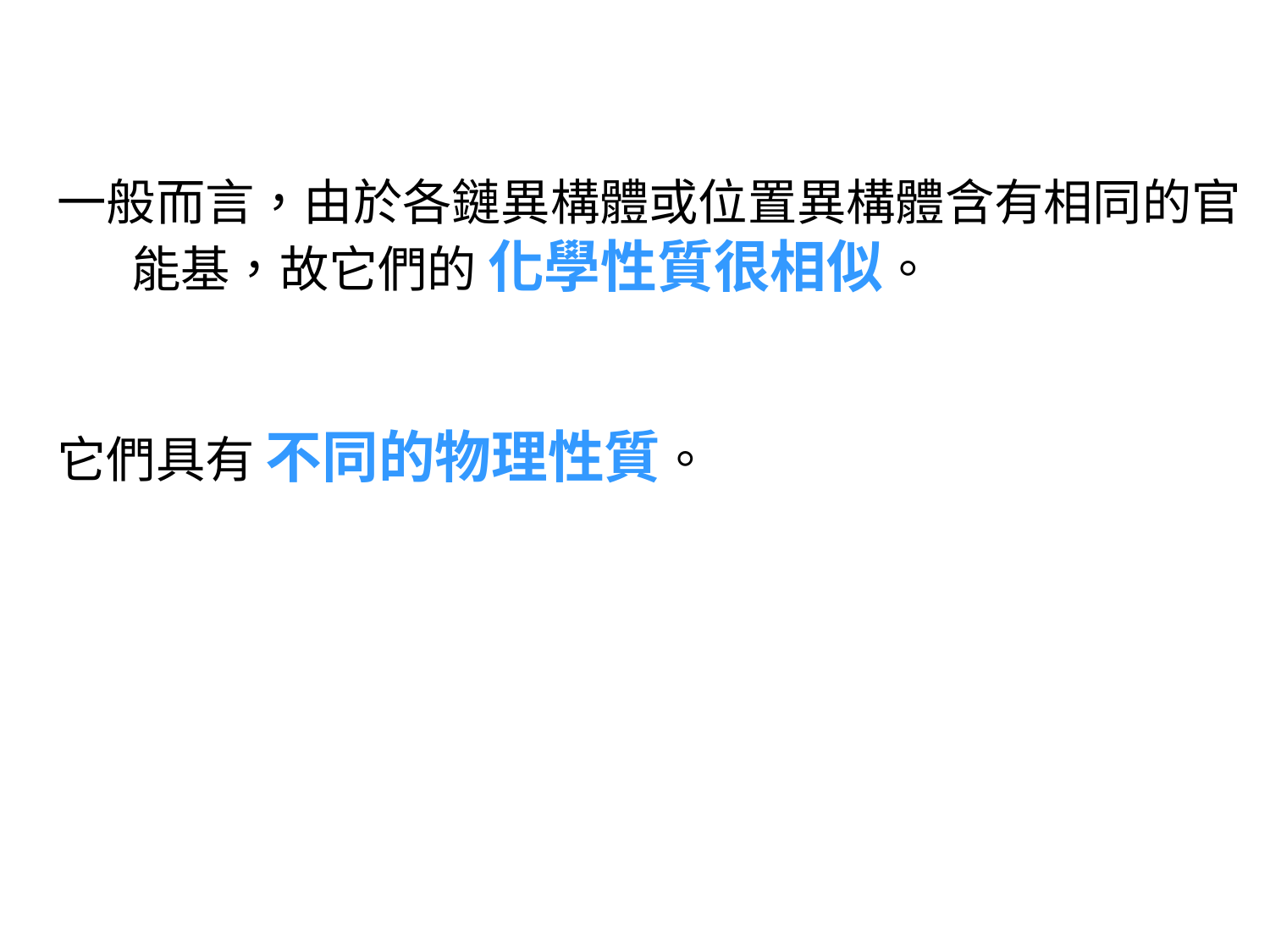

一般而言，由於各鏈異構體或位置異構體含有相同的官能基，故它們的 化學性質很相似。
它們具有 不同的物理性質。